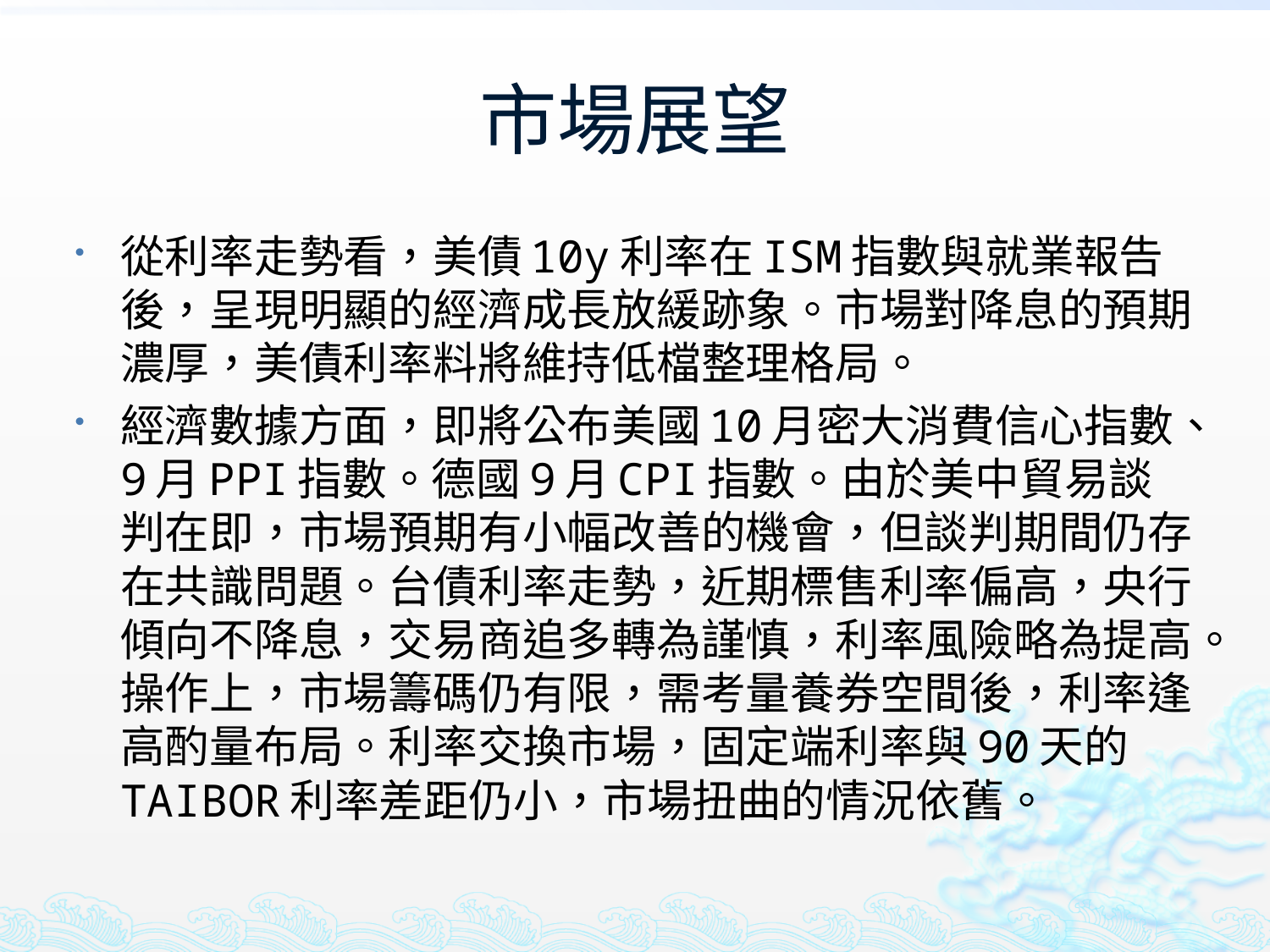

# 市場展望
從利率走勢看，美債10y利率在ISM指數與就業報告後，呈現明顯的經濟成長放緩跡象。市場對降息的預期濃厚，美債利率料將維持低檔整理格局。
經濟數據方面，即將公布美國10月密大消費信心指數、9月PPI指數。德國9月CPI指數。由於美中貿易談判在即，市場預期有小幅改善的機會，但談判期間仍存在共識問題。台債利率走勢，近期標售利率偏高，央行傾向不降息，交易商追多轉為謹慎，利率風險略為提高。操作上，市場籌碼仍有限，需考量養券空間後，利率逢高酌量布局。利率交換市場，固定端利率與90天的TAIBOR利率差距仍小，市場扭曲的情況依舊。